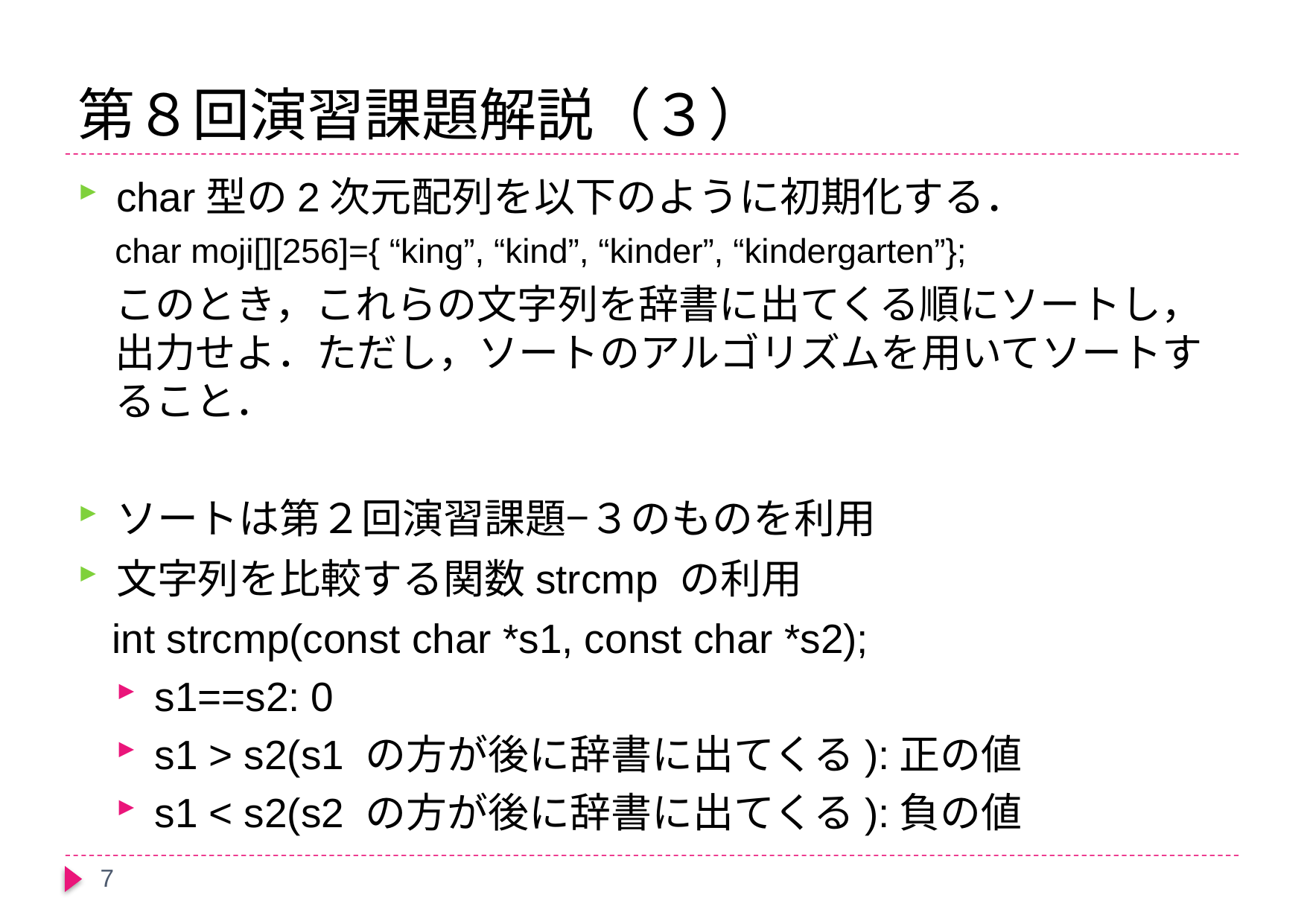

# 第８回演習課題解説（３）
char型の2次元配列を以下のように初期化する．
char moji[][256]={ “king”, “kind”, “kinder”, “kindergarten”};
このとき，これらの文字列を辞書に出てくる順にソートし，出力せよ．ただし，ソートのアルゴリズムを用いてソートすること．

ソートは第２回演習課題−３のものを利用
文字列を比較する関数strcmp の利用
   int strcmp(const char *s1, const char *s2);
s1==s2: 0
s1 > s2(s1 の方が後に辞書に出てくる):正の値
s1 < s2(s2 の方が後に辞書に出てくる):負の値
7